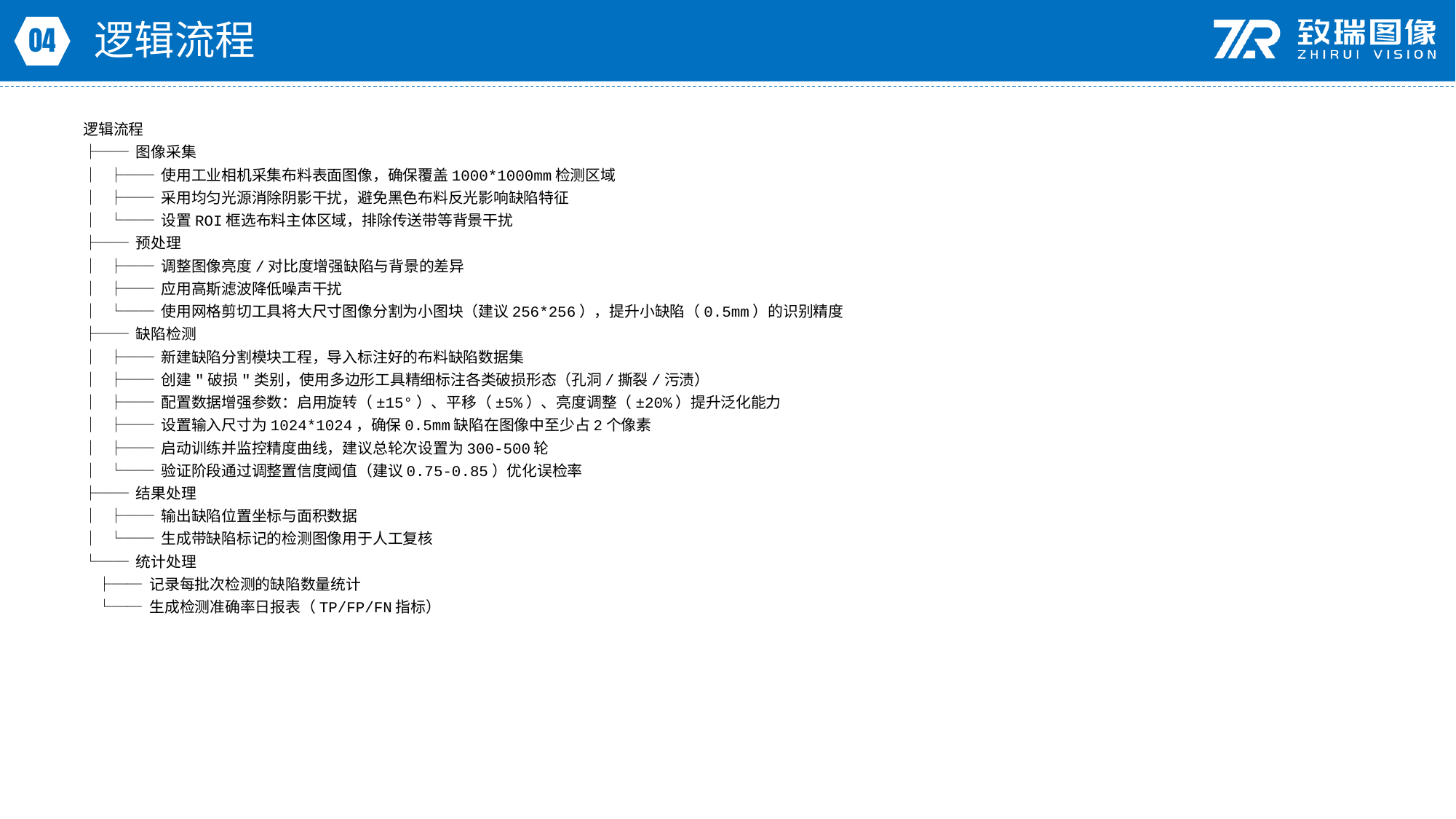

逻辑流程
04

逻辑流程
├── 图像采集
│   ├── 使用工业相机采集布料表面图像，确保覆盖1000*1000mm检测区域
│   ├── 采用均匀光源消除阴影干扰，避免黑色布料反光影响缺陷特征
│   └── 设置ROI框选布料主体区域，排除传送带等背景干扰
├── 预处理
│   ├── 调整图像亮度/对比度增强缺陷与背景的差异
│   ├── 应用高斯滤波降低噪声干扰
│   └── 使用网格剪切工具将大尺寸图像分割为小图块（建议256*256），提升小缺陷（0.5mm）的识别精度
├── 缺陷检测
│   ├── 新建缺陷分割模块工程，导入标注好的布料缺陷数据集
│   ├── 创建"破损"类别，使用多边形工具精细标注各类破损形态（孔洞/撕裂/污渍）
│   ├── 配置数据增强参数：启用旋转（±15°）、平移（±5%）、亮度调整（±20%）提升泛化能力
│   ├── 设置输入尺寸为1024*1024，确保0.5mm缺陷在图像中至少占2个像素
│   ├── 启动训练并监控精度曲线，建议总轮次设置为300-500轮
│   └── 验证阶段通过调整置信度阈值（建议0.75-0.85）优化误检率
├── 结果处理
│   ├── 输出缺陷位置坐标与面积数据
│   └── 生成带缺陷标记的检测图像用于人工复核
└── 统计处理
    ├── 记录每批次检测的缺陷数量统计
    └── 生成检测准确率日报表（TP/FP/FN指标）